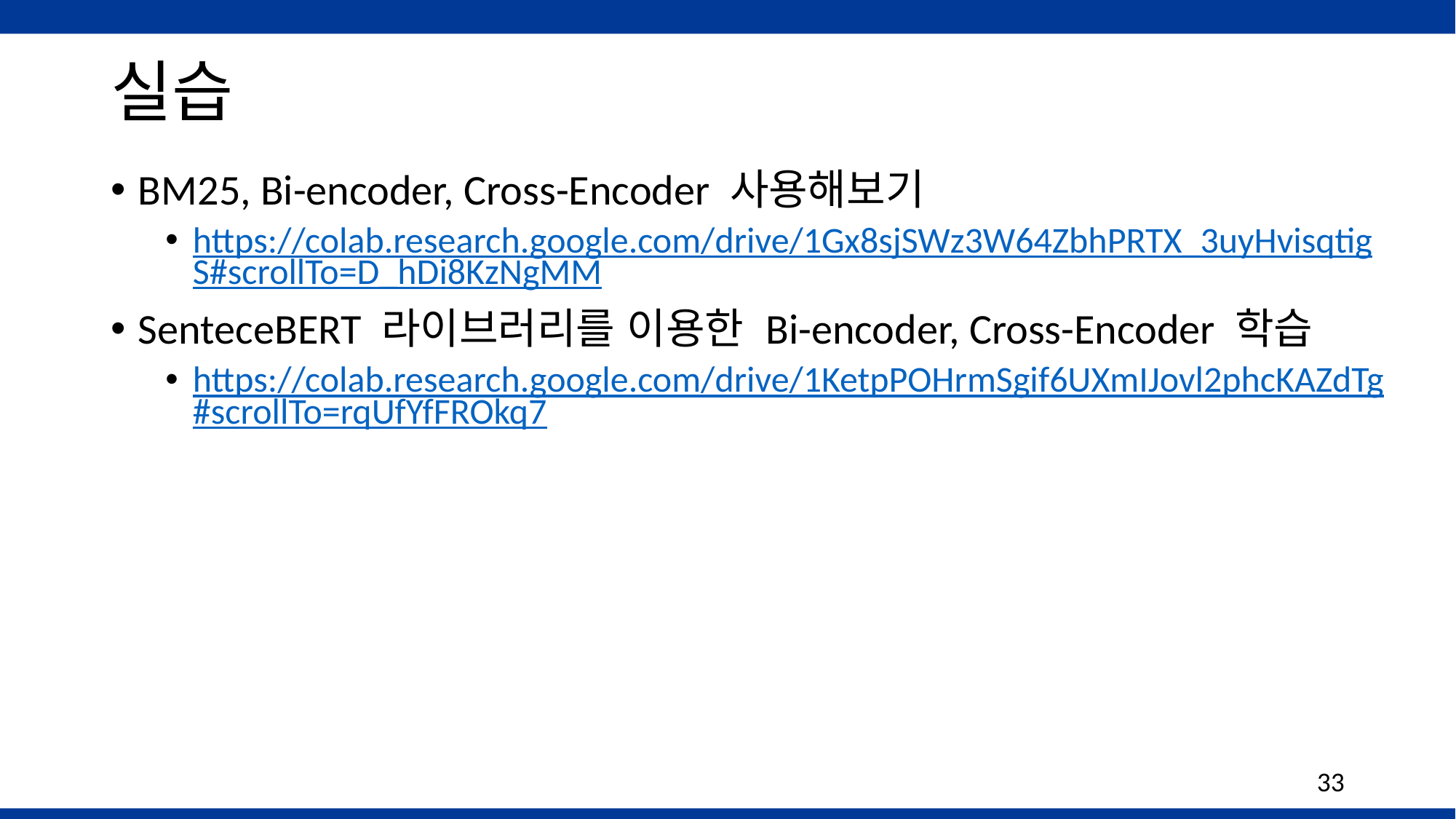

# 실습
BM25, Bi-encoder, Cross-Encoder 사용해보기
https://colab.research.google.com/drive/1Gx8sjSWz3W64ZbhPRTX_3uyHvisqtigS#scrollTo=D_hDi8KzNgMM
SenteceBERT 라이브러리를 이용한 Bi-encoder, Cross-Encoder 학습
https://colab.research.google.com/drive/1KetpPOHrmSgif6UXmIJovl2phcKAZdTg#scrollTo=rqUfYfFROkq7

33